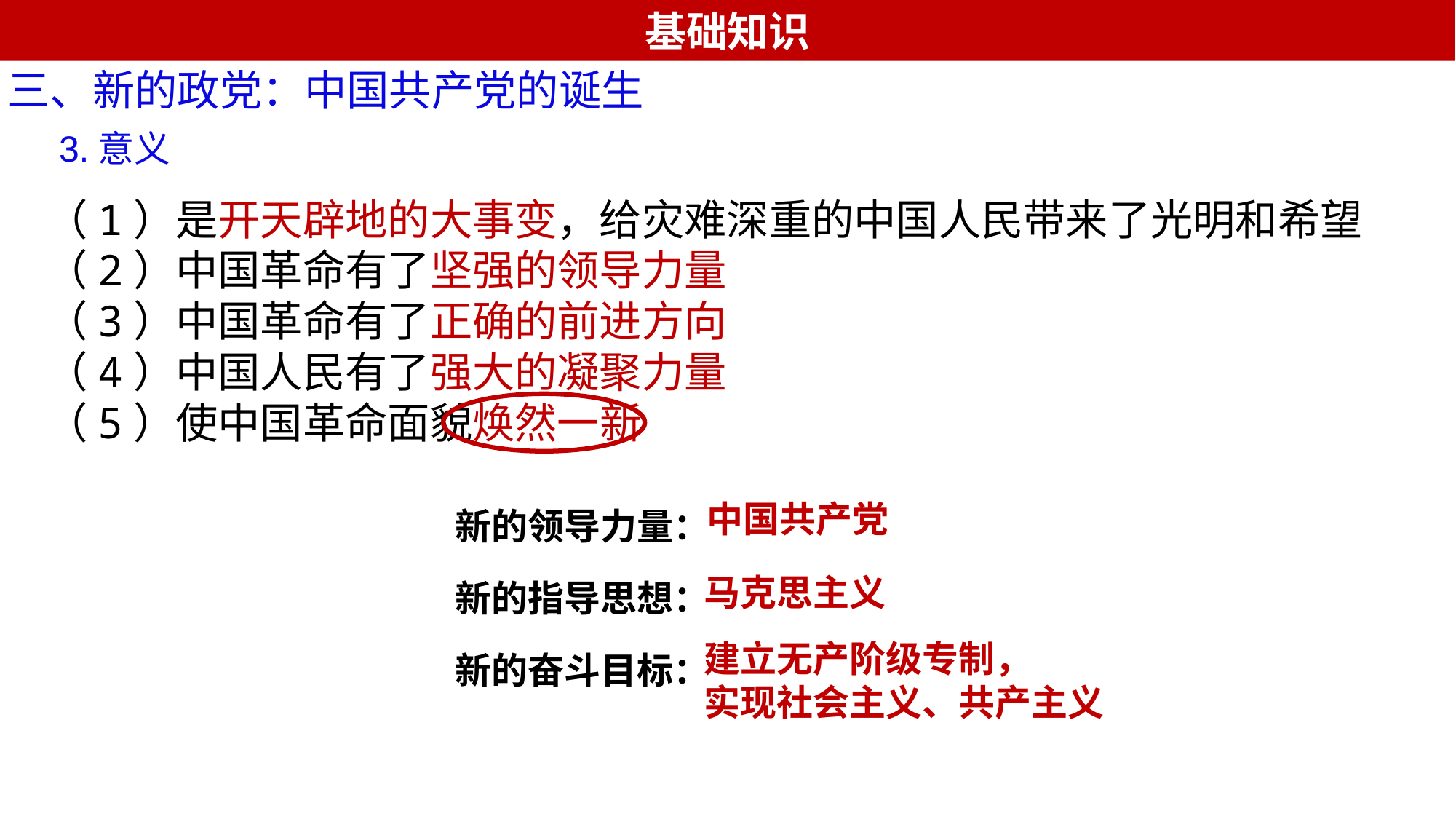

基础知识
三、新的政党：中国共产党的诞生
3.意义
（1）是开天辟地的大事变，给灾难深重的中国人民带来了光明和希望
（2）中国革命有了坚强的领导力量
（3）中国革命有了正确的前进方向
（4）中国人民有了强大的凝聚力量
（5）使中国革命面貌焕然一新

新的领导力量：
新的指导思想：
新的奋斗目标：

中国共产党
马克思主义
建立无产阶级专制，
实现社会主义、共产主义